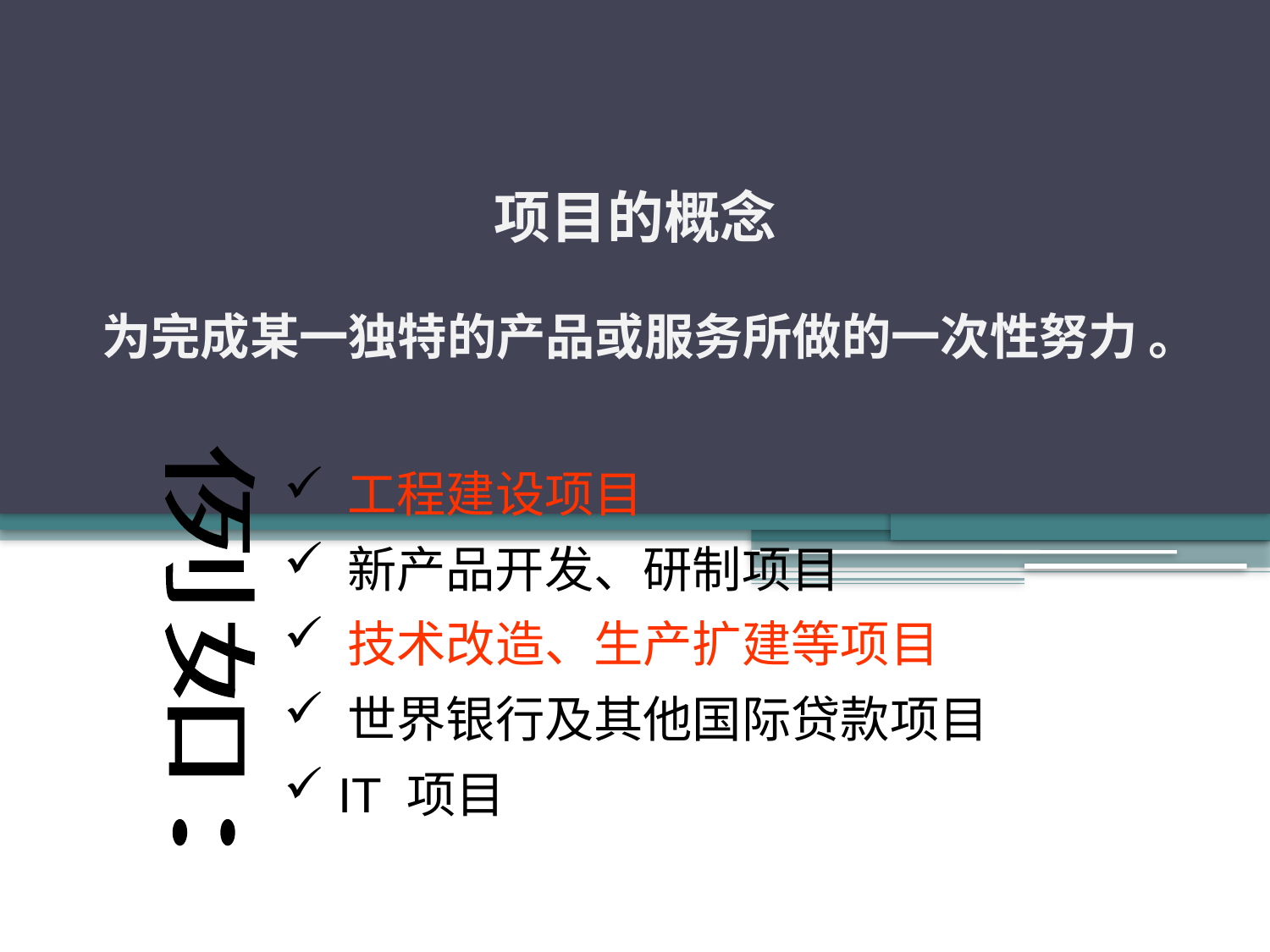

项目的概念
为完成某一独特的产品或服务所做的一次性努力 。
 工程建设项目
 新产品开发、研制项目
 技术改造、生产扩建等项目
 世界银行及其他国际贷款项目
 IT 项目
例如：